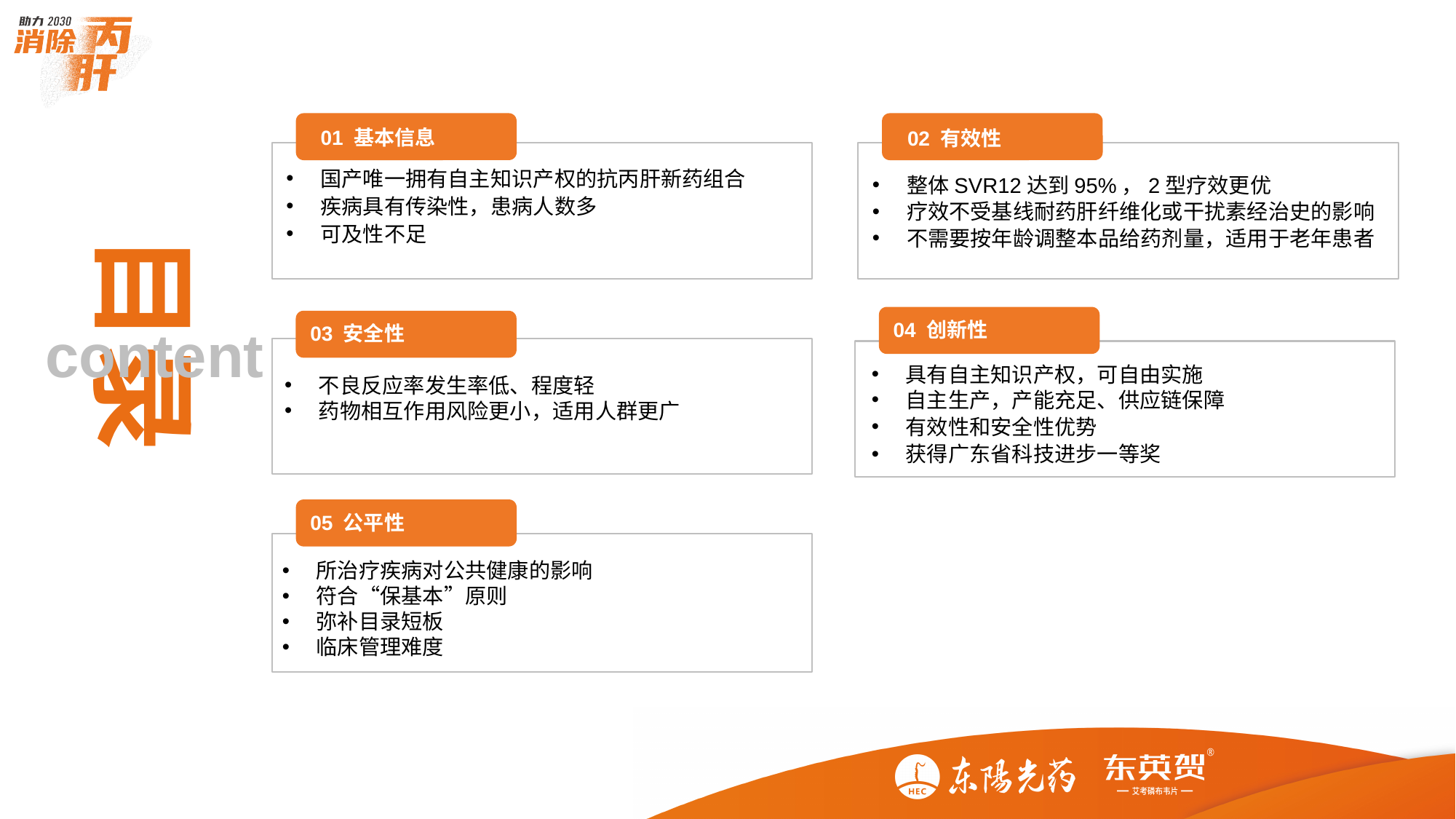

01 基本信息
02 有效性

国产唯一拥有自主知识产权的抗丙肝新药组合
疾病具有传染性，患病人数多
可及性不足
整体SVR12达到95%，2型疗效更优
疗效不受基线耐药肝纤维化或干扰素经治史的影响
不需要按年龄调整本品给药剂量，适用于老年患者

目录
content

04 创新性
03 安全性

具有自主知识产权，可自由实施
自主生产，产能充足、供应链保障
有效性和安全性优势
获得广东省科技进步一等奖
不良反应率发生率低、程度轻
药物相互作用风险更小，适用人群更广

05 公平性

所治疗疾病对公共健康的影响
符合“保基本”原则
弥补目录短板
临床管理难度